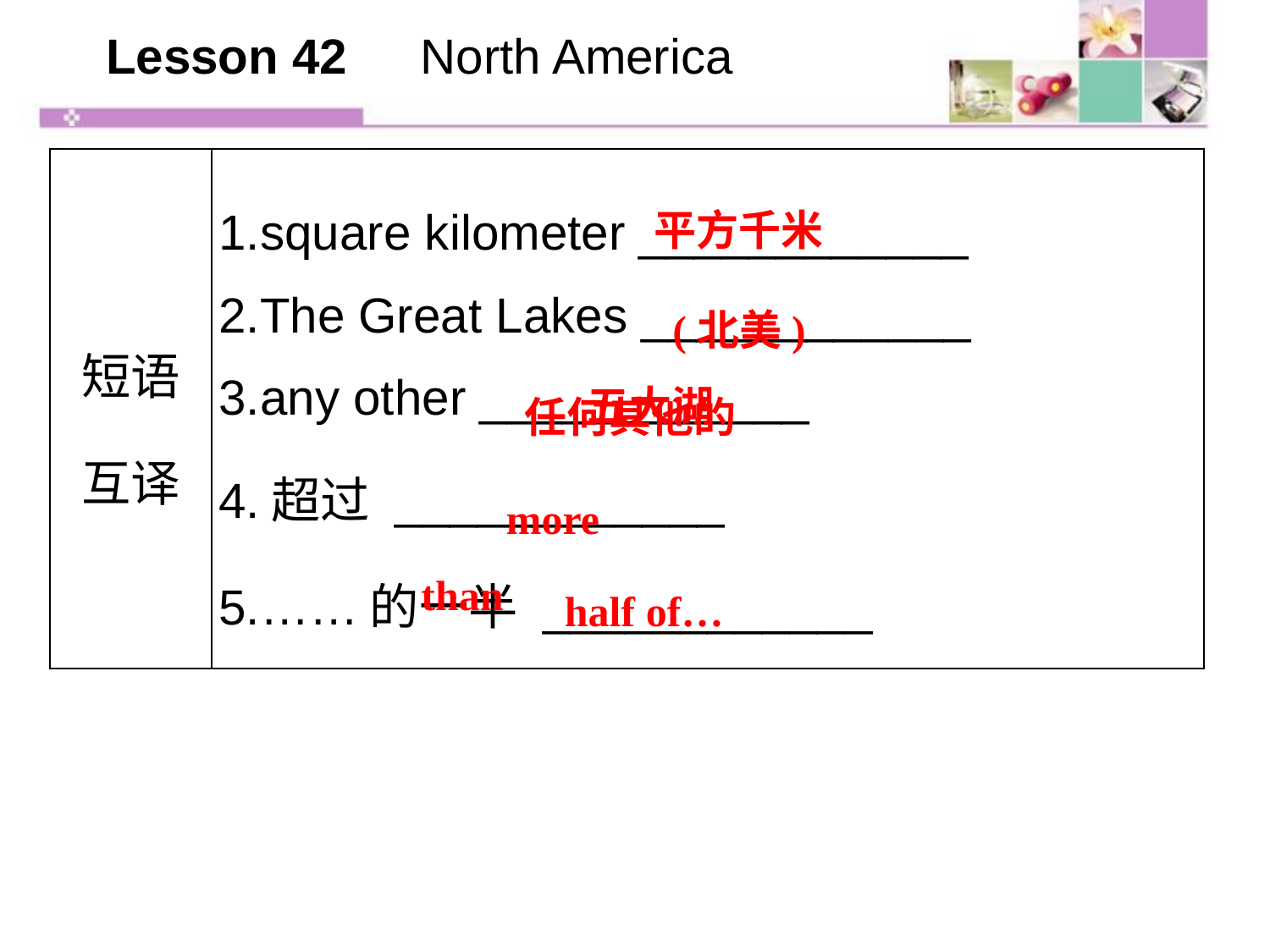

Lesson 42　North America
| 短语 互译 | 1.square kilometer \_\_\_\_\_\_\_\_\_\_\_\_ 2.The Great Lakes \_\_\_\_\_\_\_\_\_\_\_\_ 3.any other \_\_\_\_\_\_\_\_\_\_\_\_ 4.超过 \_\_\_\_\_\_\_\_\_\_\_\_ 5.……的一半 \_\_\_\_\_\_\_\_\_\_\_\_ |
| --- | --- |
平方千米
(北美)五大湖
任何其他的
more than
half of…